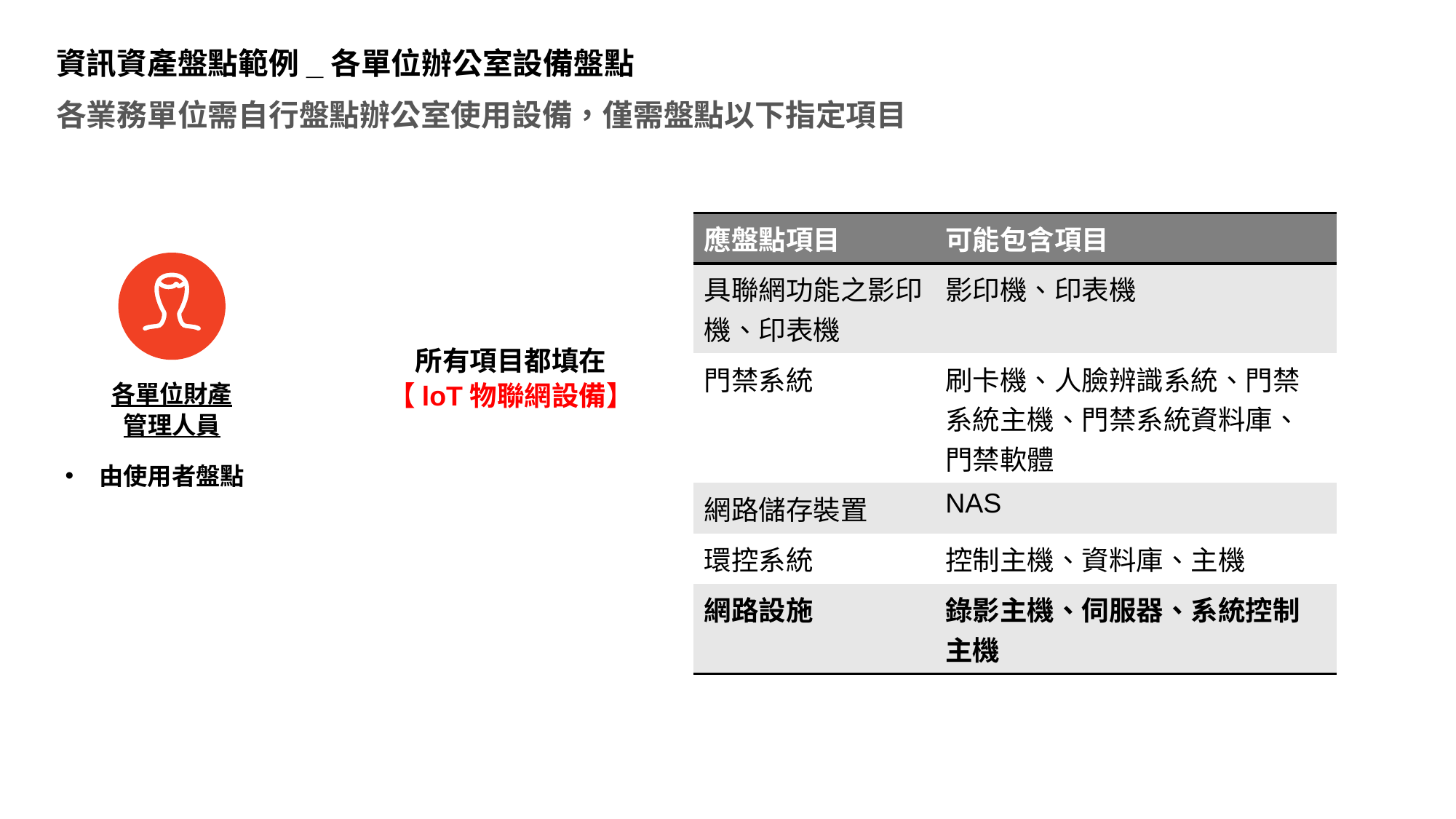

# 資訊資產盤點範例_各單位辦公室設備盤點
各業務單位需自行盤點辦公室使用設備，僅需盤點以下指定項目
| 應盤點項目 | 可能包含項目 |
| --- | --- |
| 具聯網功能之影印機、印表機 | 影印機、印表機 |
| 門禁系統 | 刷卡機、人臉辨識系統、門禁系統主機、門禁系統資料庫、門禁軟體 |
| 網路儲存裝置 | NAS |
| 環控系統 | 控制主機、資料庫、主機 |
| 網路設施 | 錄影主機、伺服器、系統控制主機 |

所有項目都填在
【loT物聯網設備】
各單位財產
管理人員
由使用者盤點